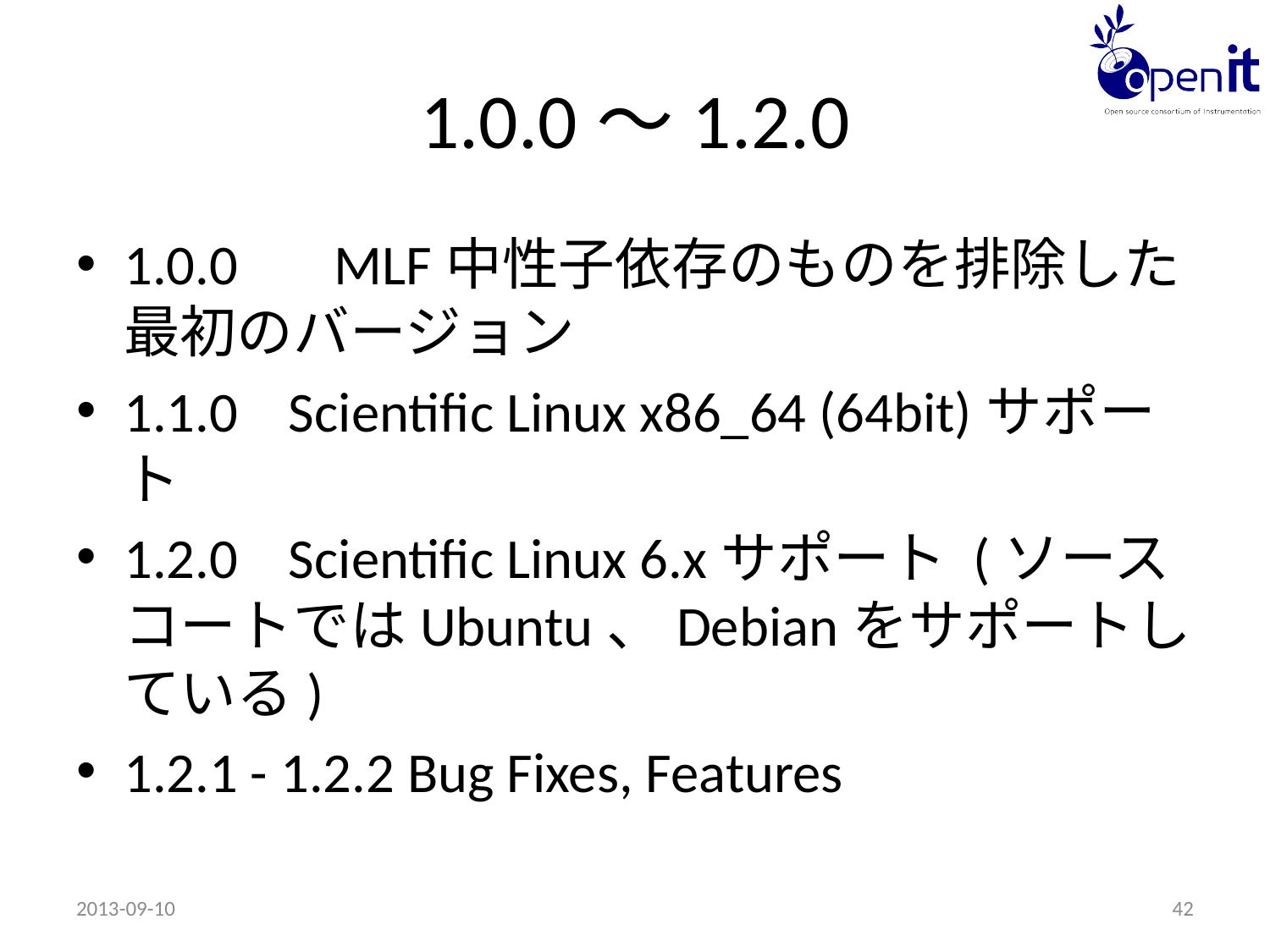

# 1.0.0～1.2.0
1.0.0 　MLF中性子依存のものを排除した最初のバージョン
1.1.0    Scientific Linux x86_64 (64bit)サポート
1.2.0    Scientific Linux 6.xサポート (ソースコートではUbuntu、Debianをサポートしている)
1.2.1 - 1.2.2 Bug Fixes, Features
2013-09-10
42